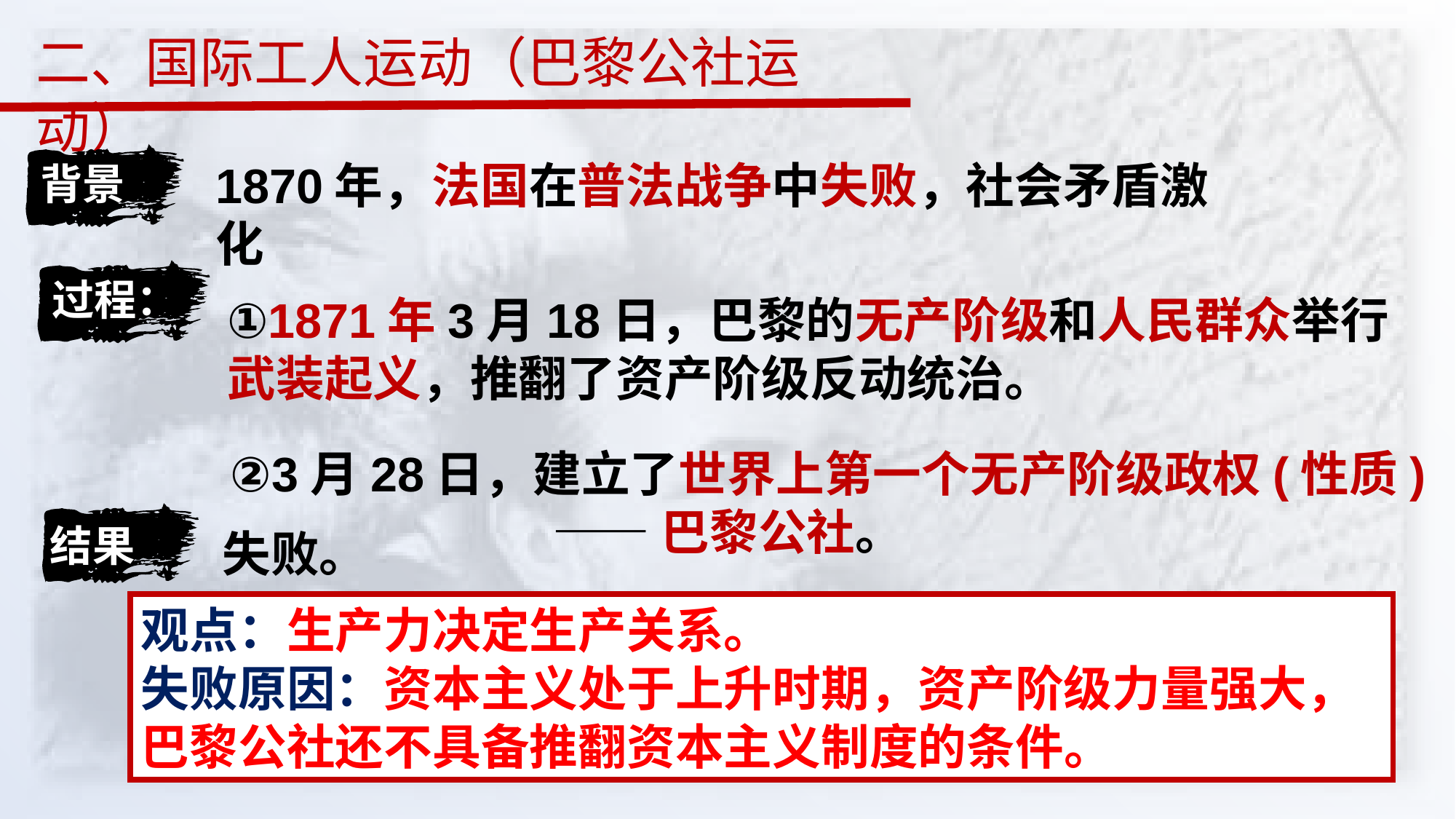

二、国际工人运动（巴黎公社运动）

1870年，法国在普法战争中失败，社会矛盾激化
背景

过程：
①1871年3月18日，巴黎的无产阶级和人民群众举行武装起义，推翻了资产阶级反动统治。
②3月28日，建立了世界上第一个无产阶级政权(性质)
                             ——巴黎公社。

结果
失败。
观点：生产力决定生产关系。
失败原因：资本主义处于上升时期，资产阶级力量强大，巴黎公社还不具备推翻资本主义制度的条件。
运用马克思主义的观点分析巴黎公社运动为什么失败？